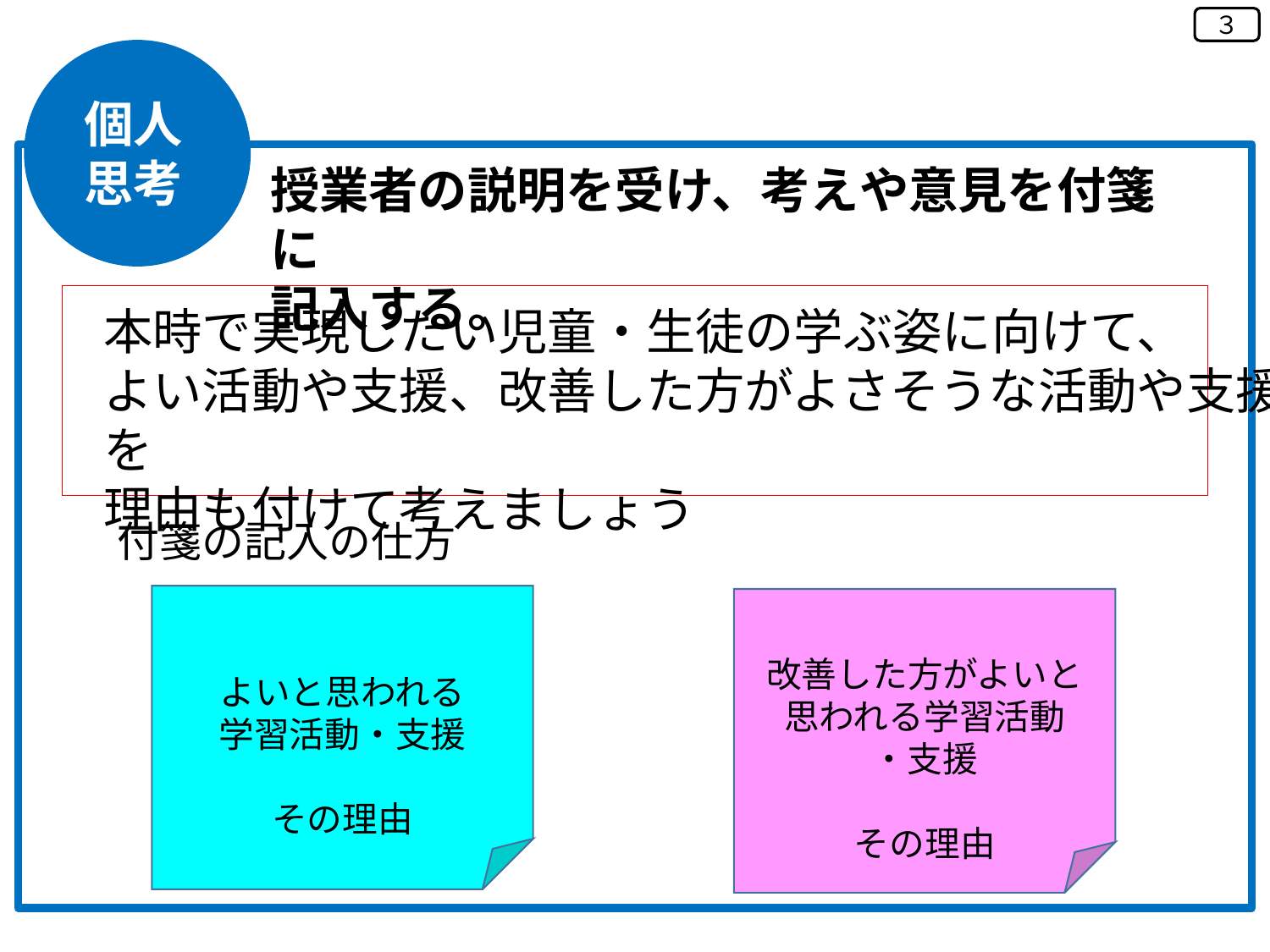

３

個人
思考

授業者の説明を受け、考えや意見を付箋に
記入する。

本時で実現したい児童・生徒の学ぶ姿に向けて、
よい活動や支援、改善した方がよさそうな活動や支援を
理由も付けて考えましょう
　付箋の記入の仕方

よいと思われる
学習活動・支援

その理由

改善した方がよいと
思われる学習活動
・支援

その理由